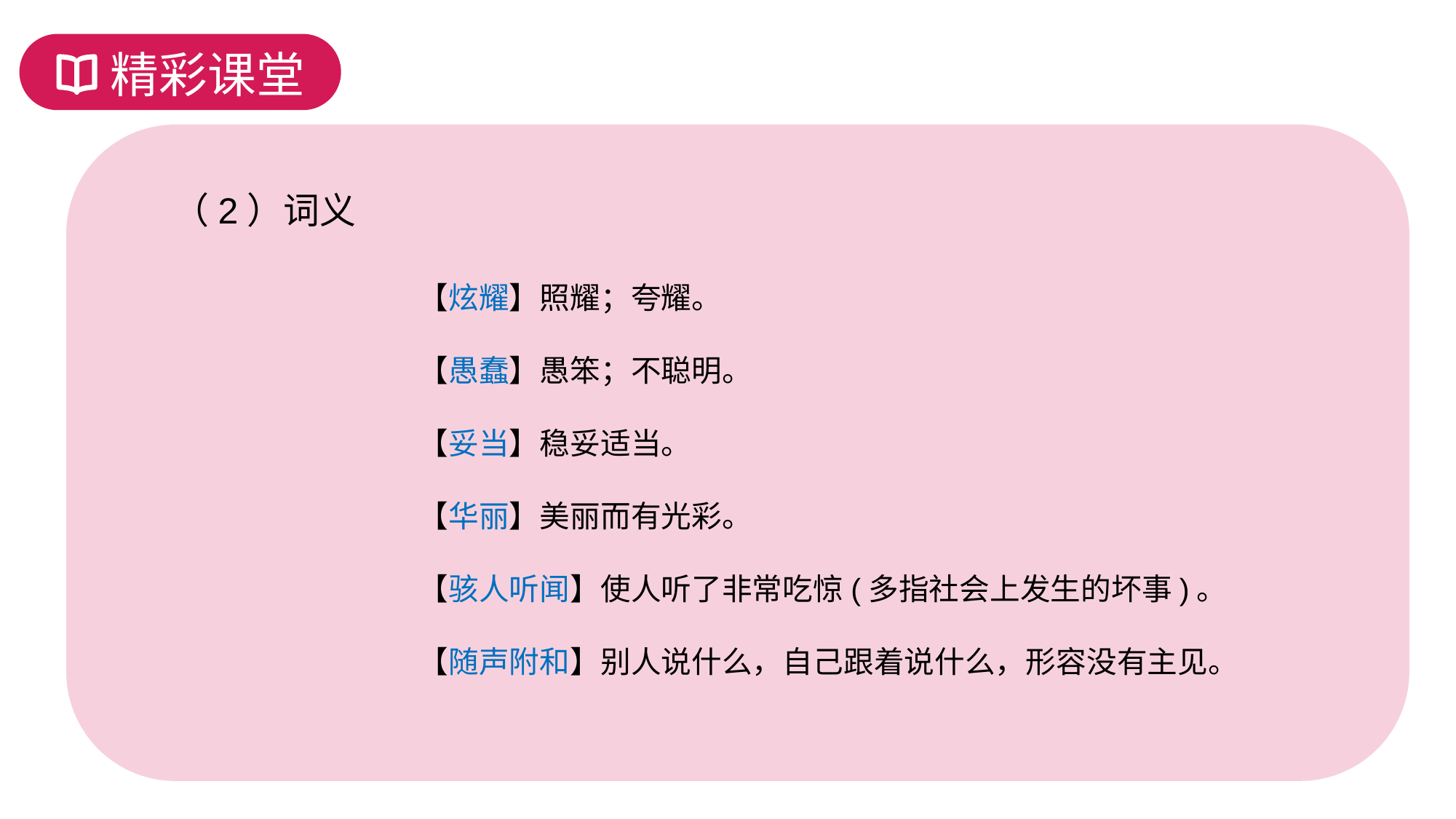

精彩课堂

（2）词义
【炫耀】照耀；夸耀。
【愚蠢】愚笨；不聪明。
【妥当】稳妥适当。
【华丽】美丽而有光彩。
【骇人听闻】使人听了非常吃惊(多指社会上发生的坏事)。
【随声附和】别人说什么，自己跟着说什么，形容没有主见。